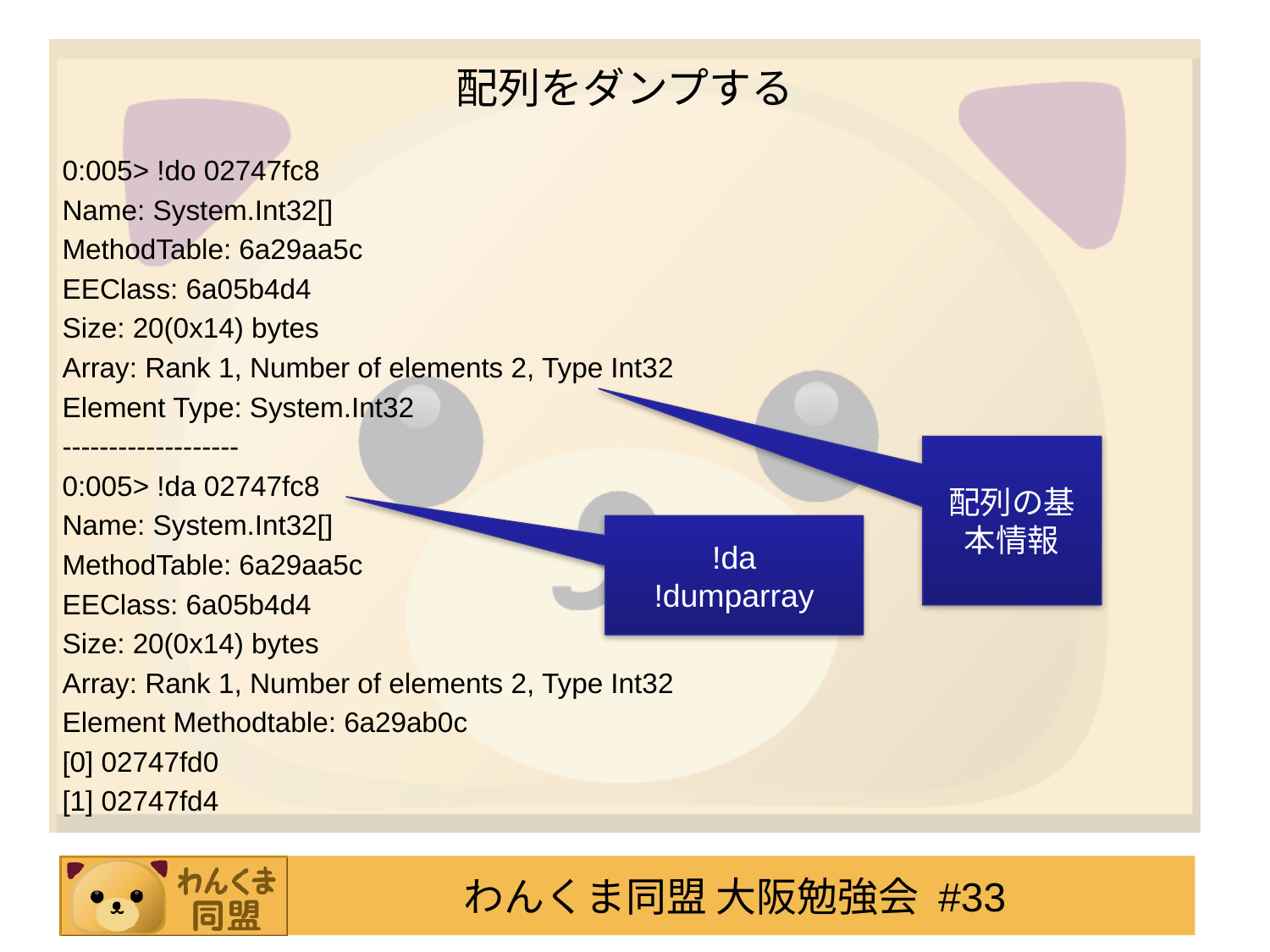

# 配列をダンプする
0:005> !do 02747fc8
Name: System.Int32[]
MethodTable: 6a29aa5c
EEClass: 6a05b4d4
Size: 20(0x14) bytes
Array: Rank 1, Number of elements 2, Type Int32
Element Type: System.Int32
-------------------
0:005> !da 02747fc8
Name: System.Int32[]
MethodTable: 6a29aa5c
EEClass: 6a05b4d4
Size: 20(0x14) bytes
Array: Rank 1, Number of elements 2, Type Int32
Element Methodtable: 6a29ab0c
[0] 02747fd0
[1] 02747fd4

配列の基本情報
!da
!dumparray